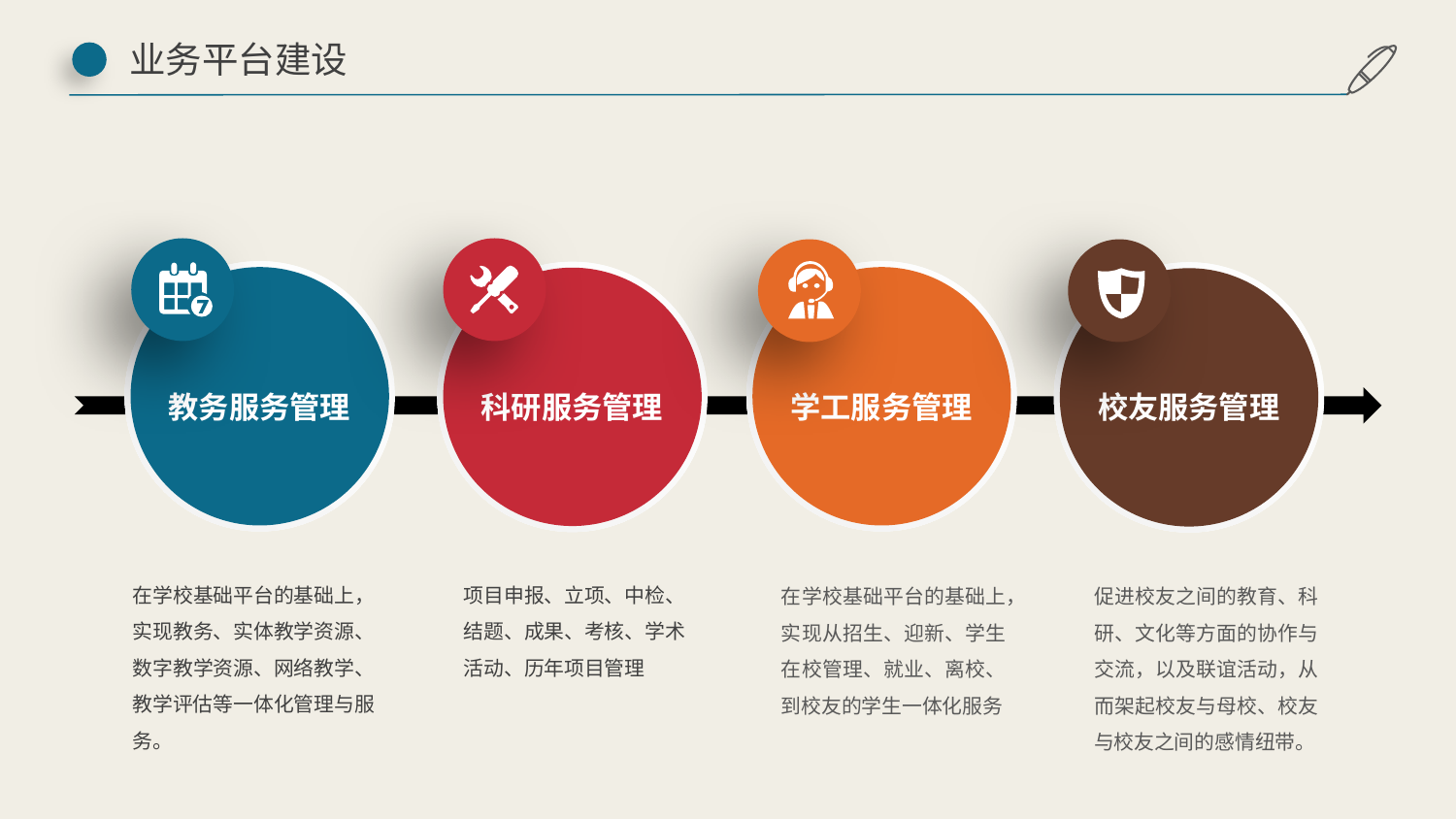

业务平台建设

教务服务管理

学工服务管理

科研服务管理

校友服务管理

在学校基础平台的基础上，实现教务、实体教学资源、数字教学资源、网络教学、教学评估等一体化管理与服务。
项目申报、立项、中检、结题、成果、考核、学术活动、历年项目管理
在学校基础平台的基础上，实现从招生、迎新、学生在校管理、就业、离校、到校友的学生一体化服务
促进校友之间的教育、科研、文化等方面的协作与交流，以及联谊活动，从而架起校友与母校、校友与校友之间的感情纽带。